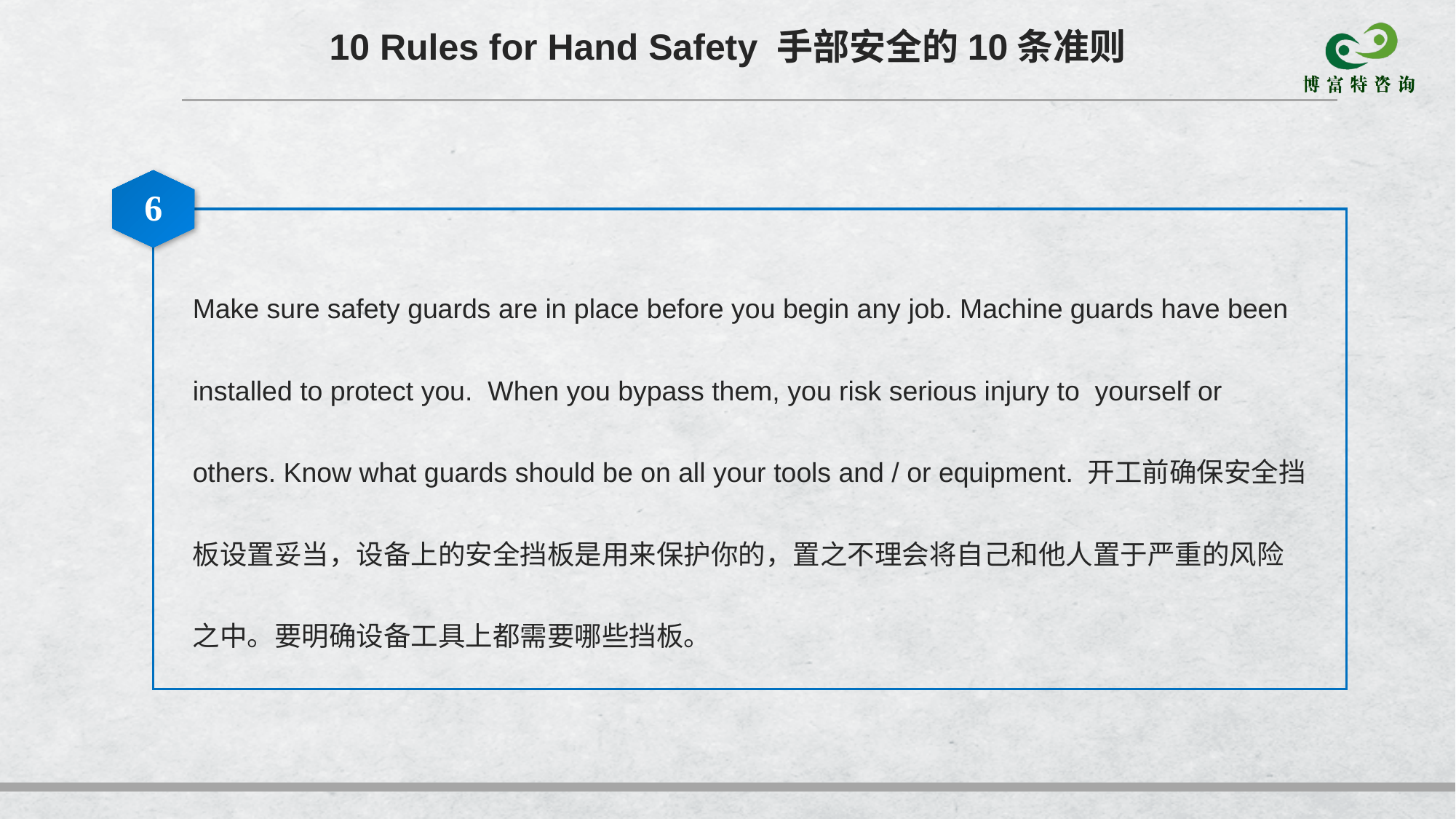

10 Rules for Hand Safety 手部安全的10条准则

6

Make sure safety guards are in place before you begin any job. Machine guards have been installed to protect you.  When you bypass them, you risk serious injury to  yourself or others. Know what guards should be on all your tools and / or equipment. 开工前确保安全挡板设置妥当，设备上的安全挡板是用来保护你的，置之不理会将自己和他人置于严重的风险之中。要明确设备工具上都需要哪些挡板。